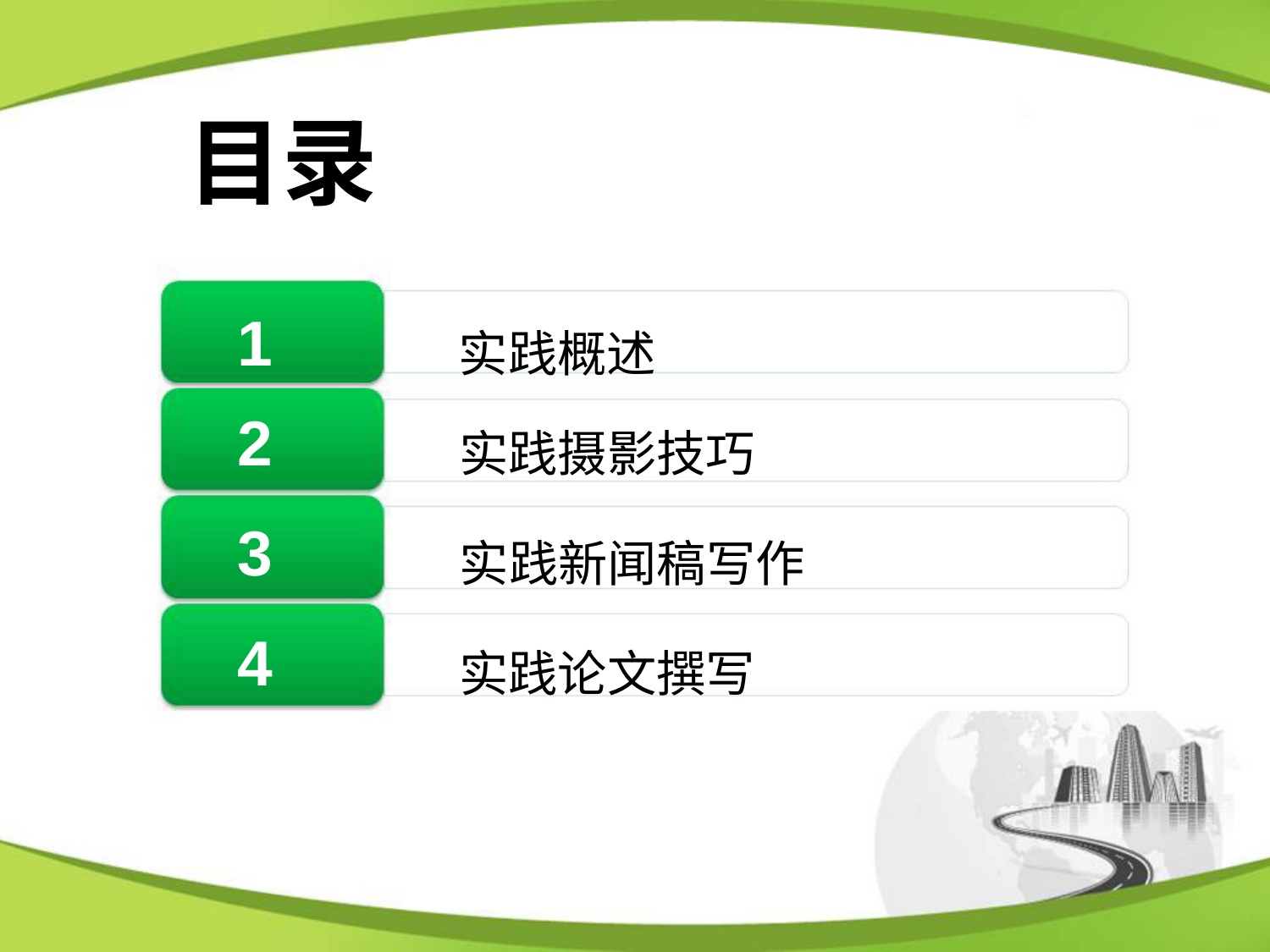

目录
1
实践概述
2
实践摄影技巧
3
实践新闻稿写作
4
实践论文撰写